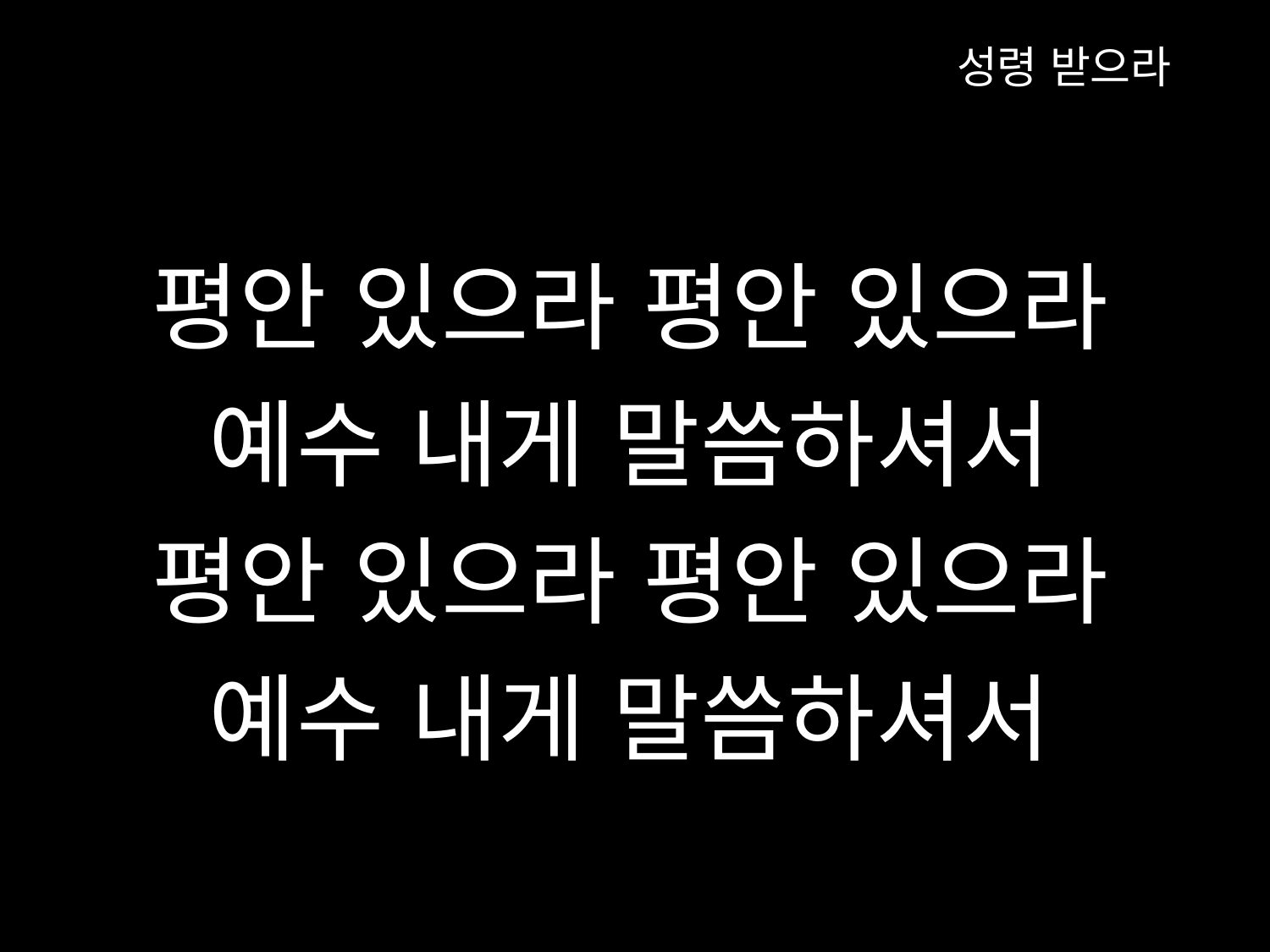

성령 받으라
평안 있으라 평안 있으라
예수 내게 말씀하셔서
평안 있으라 평안 있으라
예수 내게 말씀하셔서